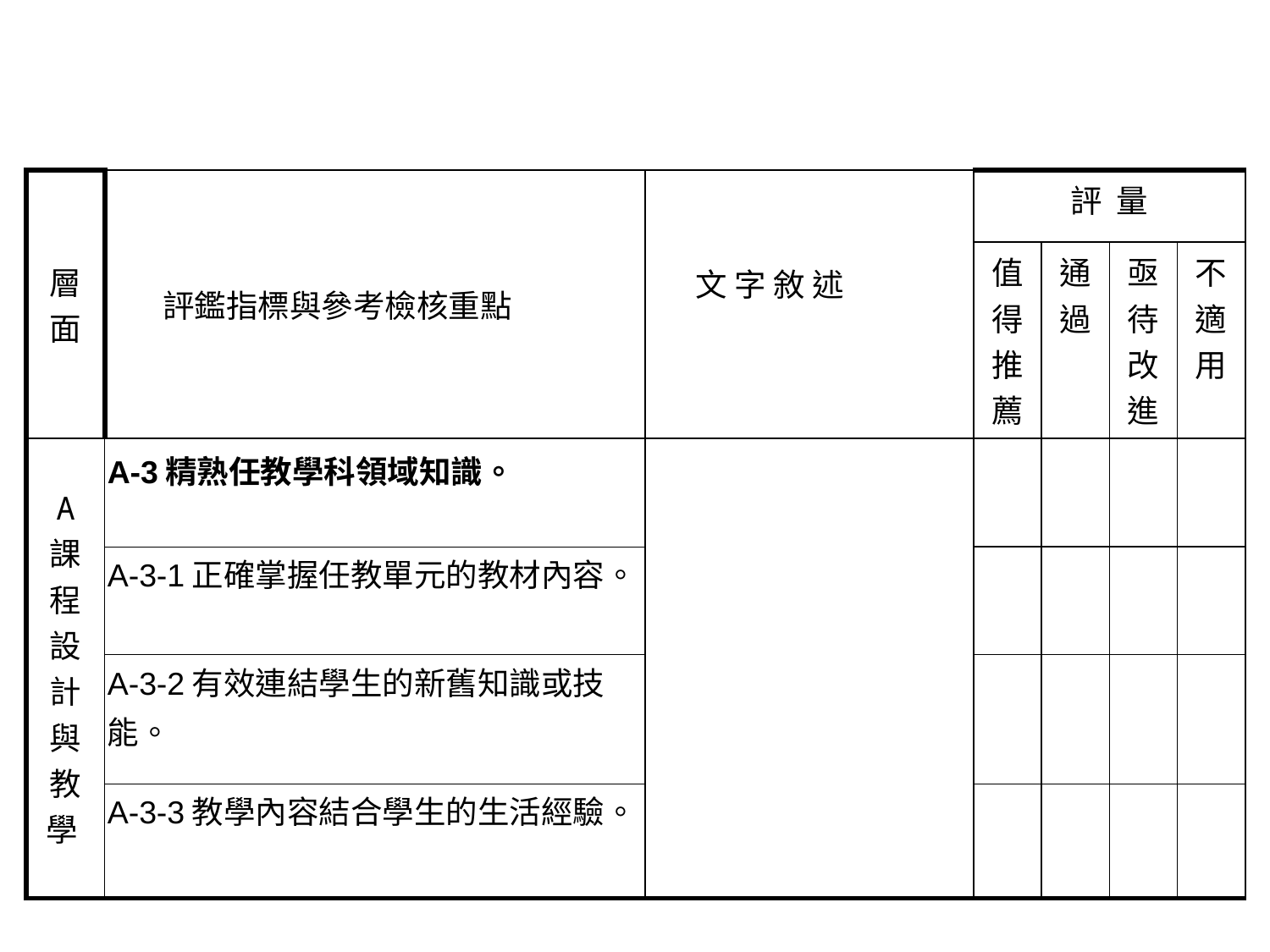

| 層面 | 評鑑指標與參考檢核重點 | 文 字 敘 述 | 評 量 |  |  |  |
| --- | --- | --- | --- | --- | --- | --- |
|  |  |  | 值得推薦 | 通過 | 亟待 改 進 | 不適用 |
| A 課 程 設 計 與 教 學 | A-3精熟任教學科領域知識。 |  |  |  |  |  |
|  | A-3-1正確掌握任教單元的教材內容。 |  |  |  |  |  |
|  | A-3-2有效連結學生的新舊知識或技 能。 |  |  |  |  |  |
|  | A-3-3教學內容結合學生的生活經驗。 |  |  |  |  |  |